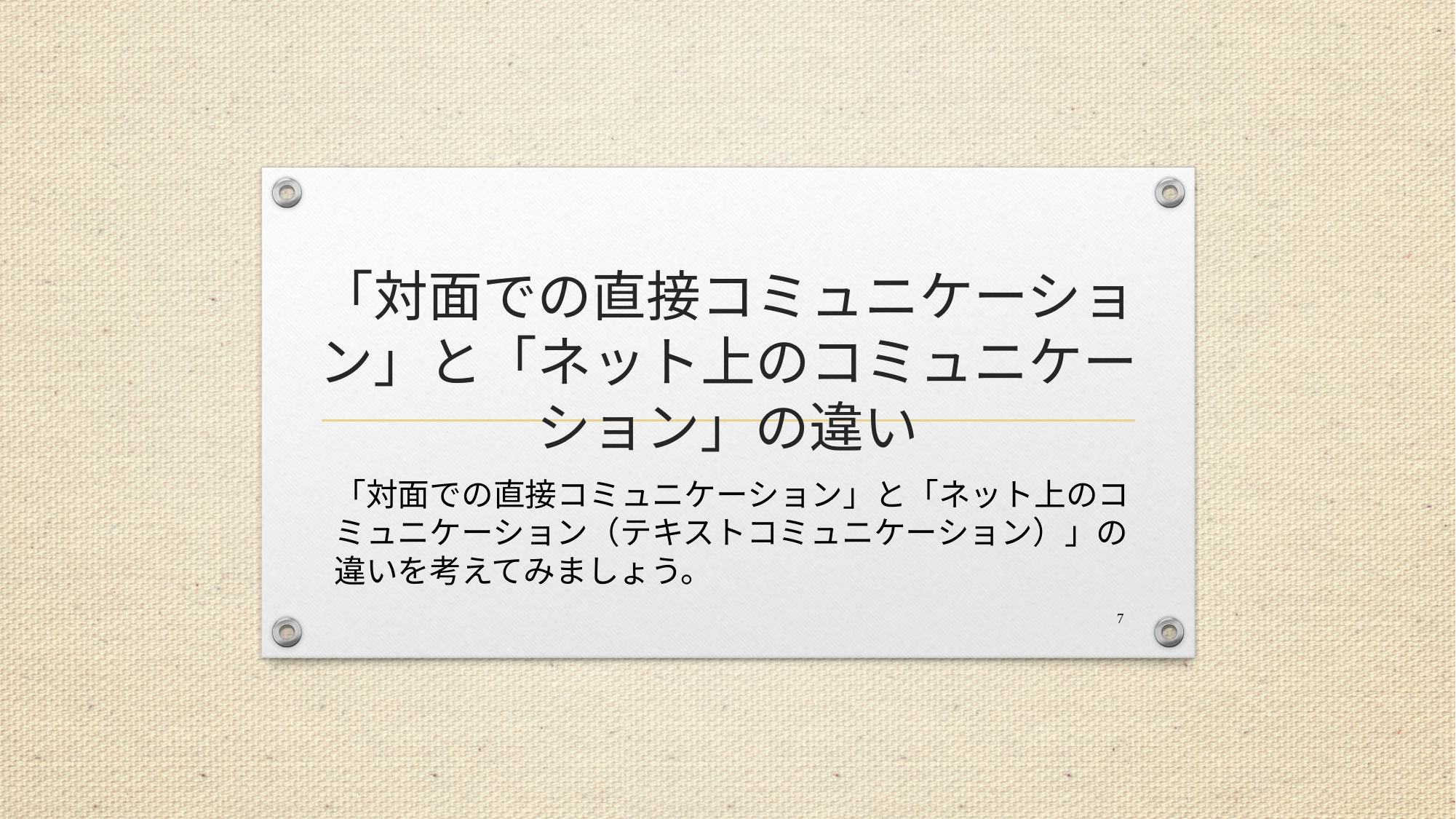

# 「対面での直接コミュニケーション」と「ネット上のコミュニケーション」の違い
「対面での直接コミュニケーション」と「ネット上のコミュニケーション（テキストコミュニケーション）」の違いを考えてみましょう。
7